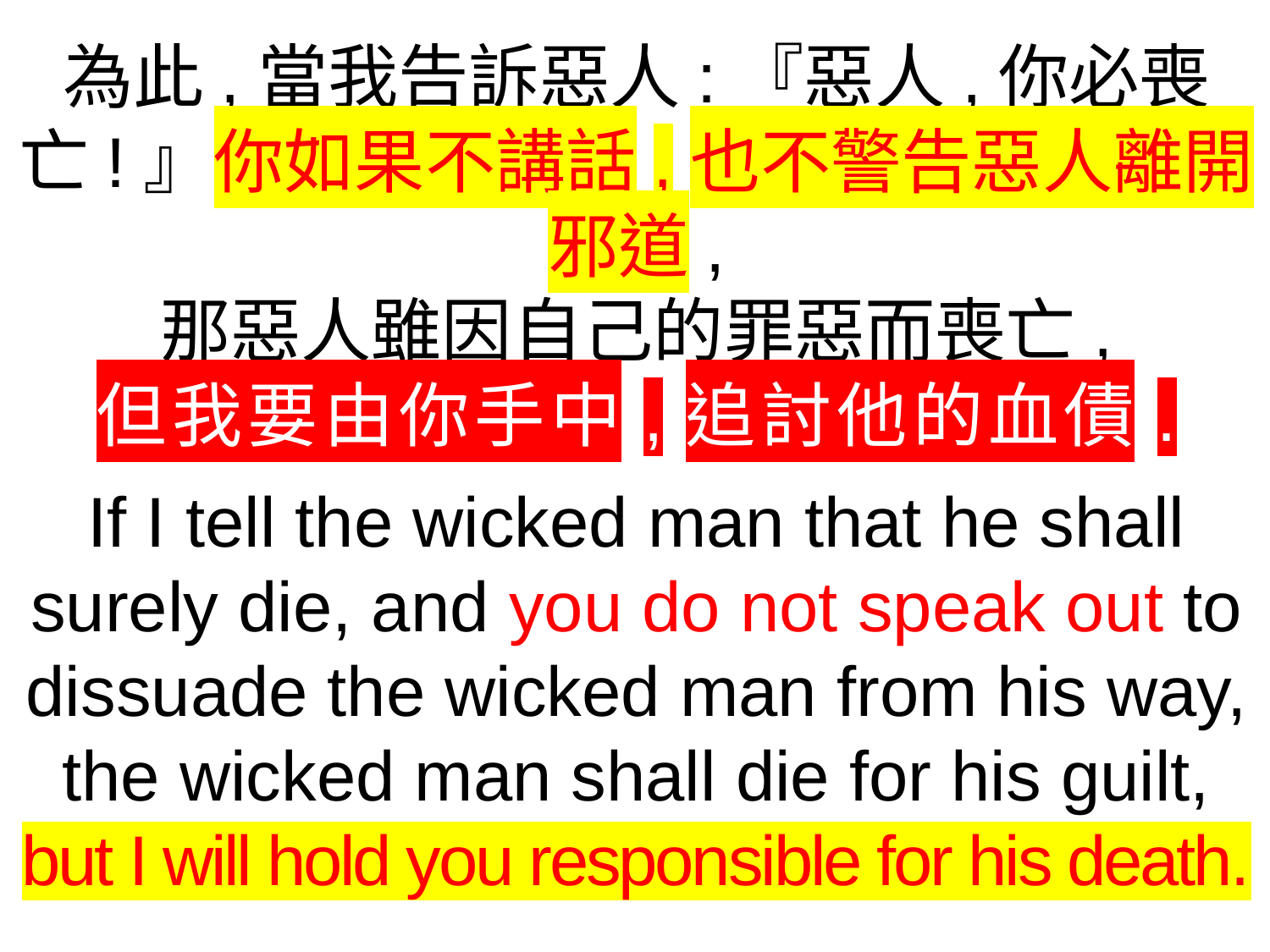

為此,當我告訴惡人:『惡人,你必喪亡!』你如果不講話,也不警告惡人離開邪道,
那惡人雖因自己的罪惡而喪亡,
但我要由你手中,追討他的血債.
If I tell the wicked man that he shall surely die, and you do not speak out to dissuade the wicked man from his way, the wicked man shall die for his guilt, but I will hold you responsible for his death.